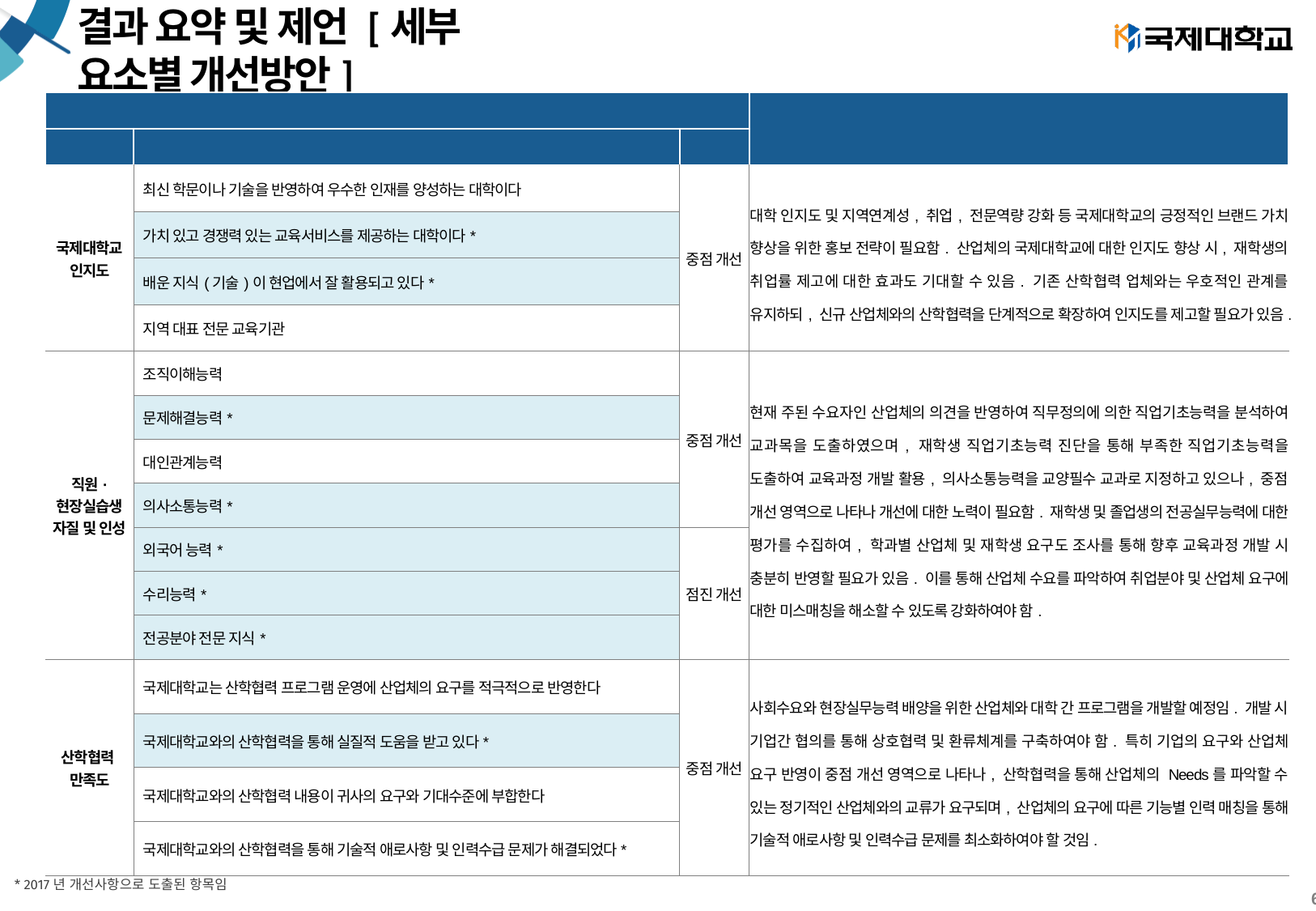

# 결과 요약 및 제언 [세부 요소별 개선방안]
| 개선영역 |  |  | 개선 방안 |
| --- | --- | --- | --- |
| 대 | 세부 | 개선순위 |  |
| 국제대학교 인지도 | 최신 학문이나 기술을 반영하여 우수한 인재를 양성하는 대학이다 | 중점 개선 | 대학 인지도 및 지역연계성, 취업, 전문역량 강화 등 국제대학교의 긍정적인 브랜드 가치 향상을 위한 홍보 전략이 필요함. 산업체의 국제대학교에 대한 인지도 향상 시, 재학생의 취업률 제고에 대한 효과도 기대할 수 있음. 기존 산학협력 업체와는 우호적인 관계를 유지하되, 신규 산업체와의 산학협력을 단계적으로 확장하여 인지도를 제고할 필요가 있음. |
|  | 가치 있고 경쟁력 있는 교육서비스를 제공하는 대학이다\* |  |  |
|  | 배운 지식(기술)이 현업에서 잘 활용되고 있다\* |  |  |
|  | 지역 대표 전문 교육기관 |  |  |
| 직원· 현장실습생 자질 및 인성 | 조직이해능력 | 중점 개선 | 현재 주된 수요자인 산업체의 의견을 반영하여 직무정의에 의한 직업기초능력을 분석하여 교과목을 도출하였으며, 재학생 직업기초능력 진단을 통해 부족한 직업기초능력을 도출하여 교육과정 개발 활용, 의사소통능력을 교양필수 교과로 지정하고 있으나, 중점 개선 영역으로 나타나 개선에 대한 노력이 필요함. 재학생 및 졸업생의 전공실무능력에 대한 평가를 수집하여, 학과별 산업체 및 재학생 요구도 조사를 통해 향후 교육과정 개발 시 충분히 반영할 필요가 있음. 이를 통해 산업체 수요를 파악하여 취업분야 및 산업체 요구에 대한 미스매칭을 해소할 수 있도록 강화하여야 함. |
|  | 문제해결능력\* |  |  |
|  | 대인관계능력 |  |  |
|  | 의사소통능력\* |  |  |
|  | 외국어 능력\* | 점진 개선 |  |
|  | 수리능력\* |  |  |
|  | 전공분야 전문 지식\* |  |  |
| 산학협력 만족도 | 국제대학교는 산학협력 프로그램 운영에 산업체의 요구를 적극적으로 반영한다 | 중점 개선 | 사회수요와 현장실무능력 배양을 위한 산업체와 대학 간 프로그램을 개발할 예정임. 개발 시 기업간 협의를 통해 상호협력 및 환류체계를 구축하여야 함. 특히 기업의 요구와 산업체 요구 반영이 중점 개선 영역으로 나타나, 산학협력을 통해 산업체의 Needs를 파악할 수 있는 정기적인 산업체와의 교류가 요구되며, 산업체의 요구에 따른 기능별 인력 매칭을 통해 기술적 애로사항 및 인력수급 문제를 최소화하여야 할 것임. |
|  | 국제대학교와의 산학협력을 통해 실질적 도움을 받고 있다\* |  |  |
|  | 국제대학교와의 산학협력 내용이 귀사의 요구와 기대수준에 부합한다 |  |  |
|  | 국제대학교와의 산학협력을 통해 기술적 애로사항 및 인력수급 문제가 해결되었다\* |  |  |
* 2017년 개선사항으로 도출된 항목임